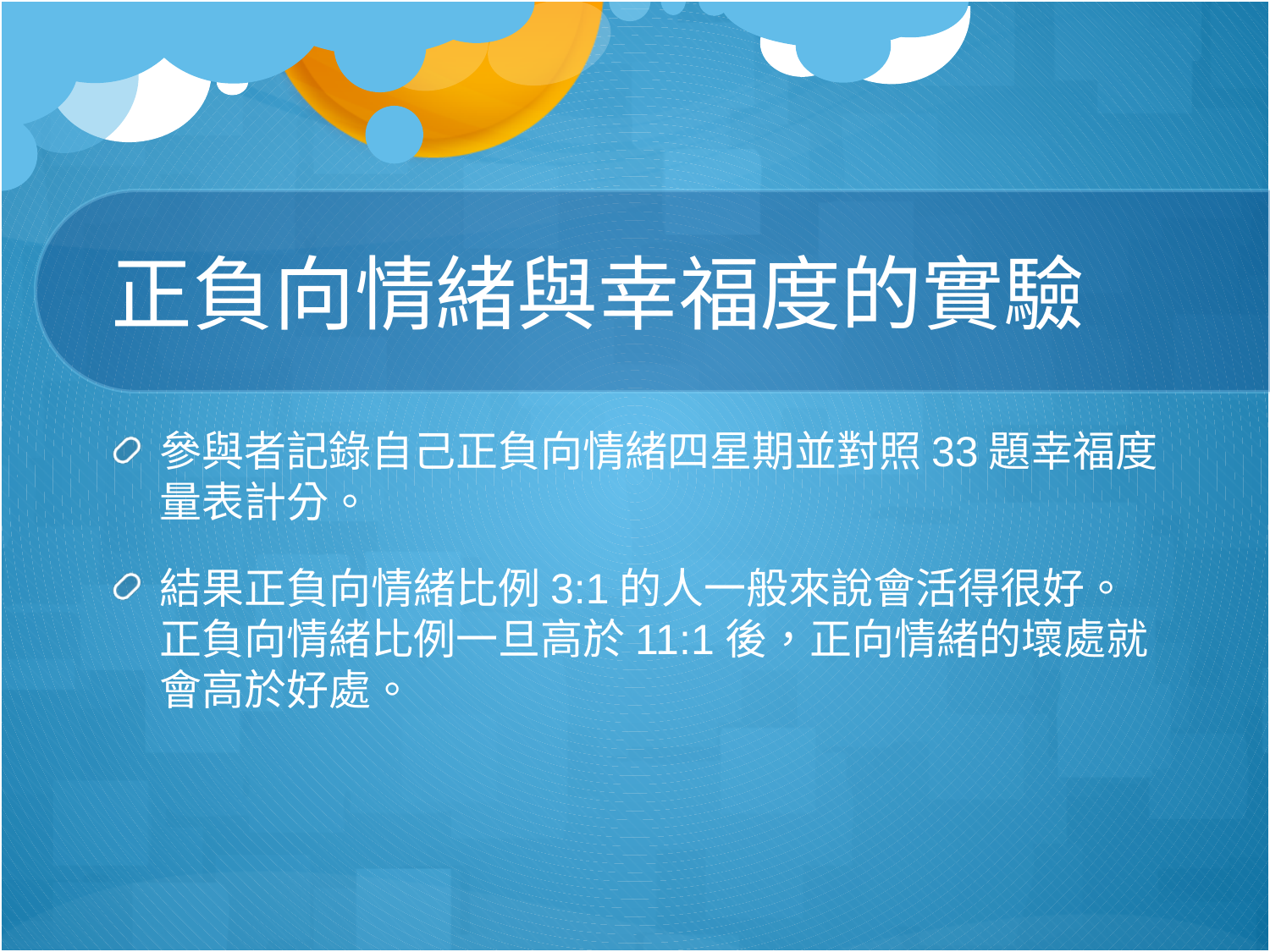

# 正負向情緒與幸福度的實驗
參與者記錄自己正負向情緒四星期並對照33題幸福度量表計分。
結果正負向情緒比例3:1的人一般來說會活得很好。正負向情緒比例一旦高於11:1後，正向情緒的壞處就會高於好處。